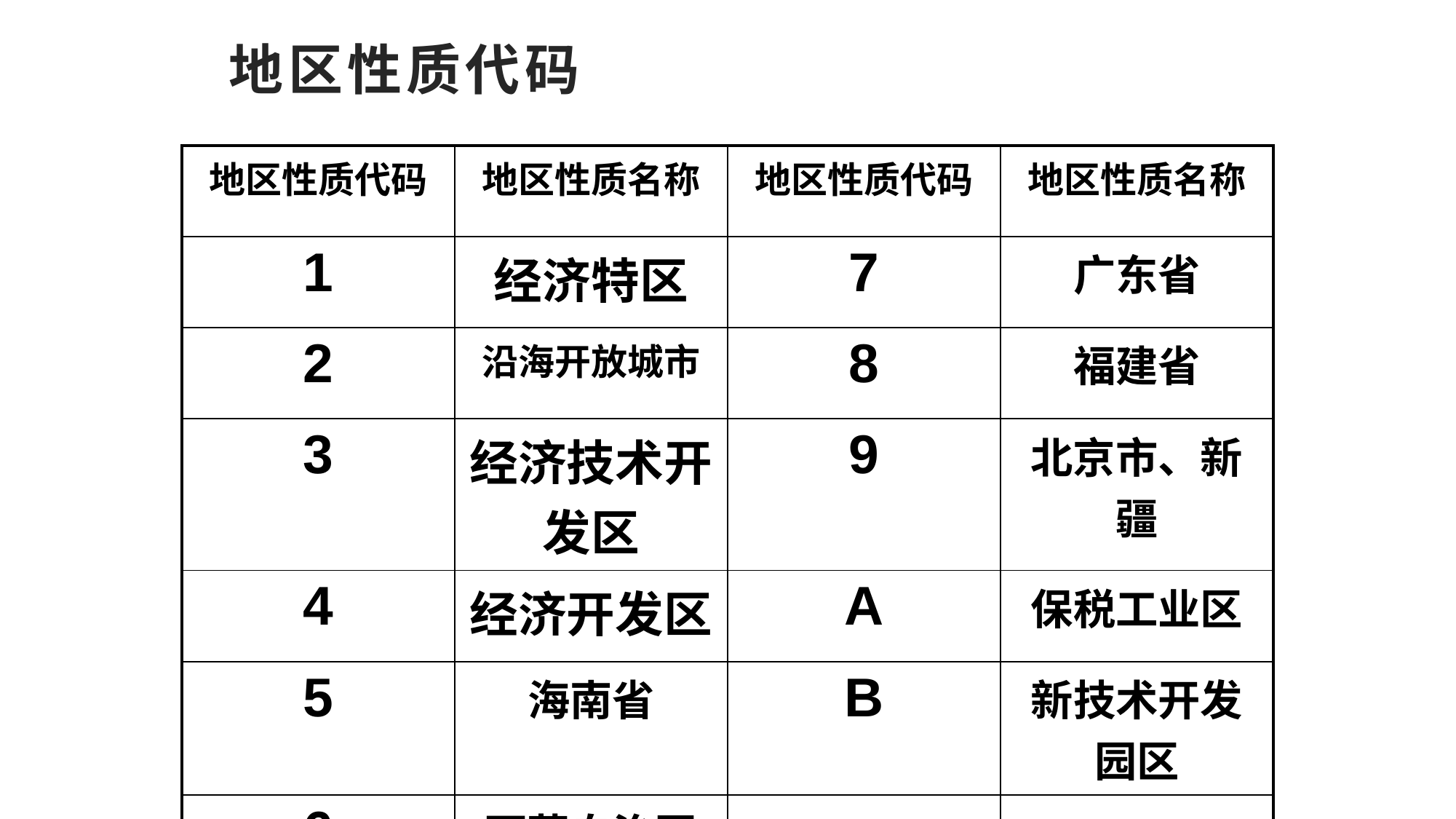

# 地区性质代码
| 地区性质代码 | 地区性质名称 | 地区性质代码 | 地区性质名称 |
| --- | --- | --- | --- |
| 1 | 经济特区 | 7 | 广东省 |
| 2 | 沿海开放城市 | 8 | 福建省 |
| 3 | 经济技术开发区 | 9 | 北京市、新疆 |
| 4 | 经济开发区 | A | 保税工业区 |
| 5 | 海南省 | B | 新技术开发园区 |
| 6 | 西藏自治区 |  |  |